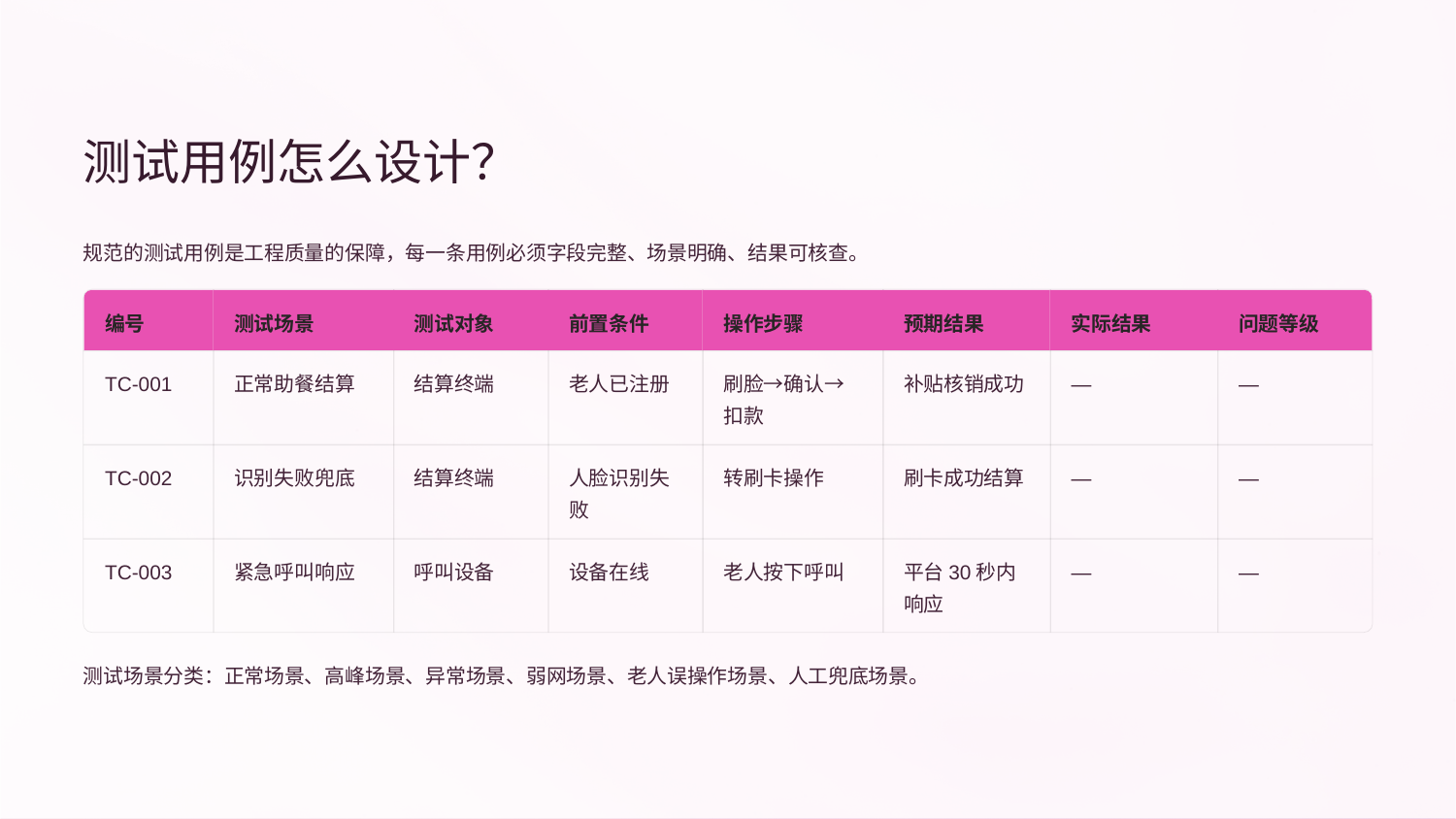

测试用例怎么设计？
规范的测试用例是工程质量的保障，每一条用例必须字段完整、场景明确、结果可核查。

编号
测试场景
测试对象
前置条件
操作步骤
预期结果
实际结果
问题等级

TC-001
正常助餐结算
结算终端
老人已注册
刷脸→确认→扣款
补贴核销成功
—
—

TC-002
识别失败兜底
结算终端
人脸识别失败
转刷卡操作
刷卡成功结算
—
—

TC-003
紧急呼叫响应
呼叫设备
设备在线
老人按下呼叫
平台30秒内响应
—
—
测试场景分类：正常场景、高峰场景、异常场景、弱网场景、老人误操作场景、人工兜底场景。